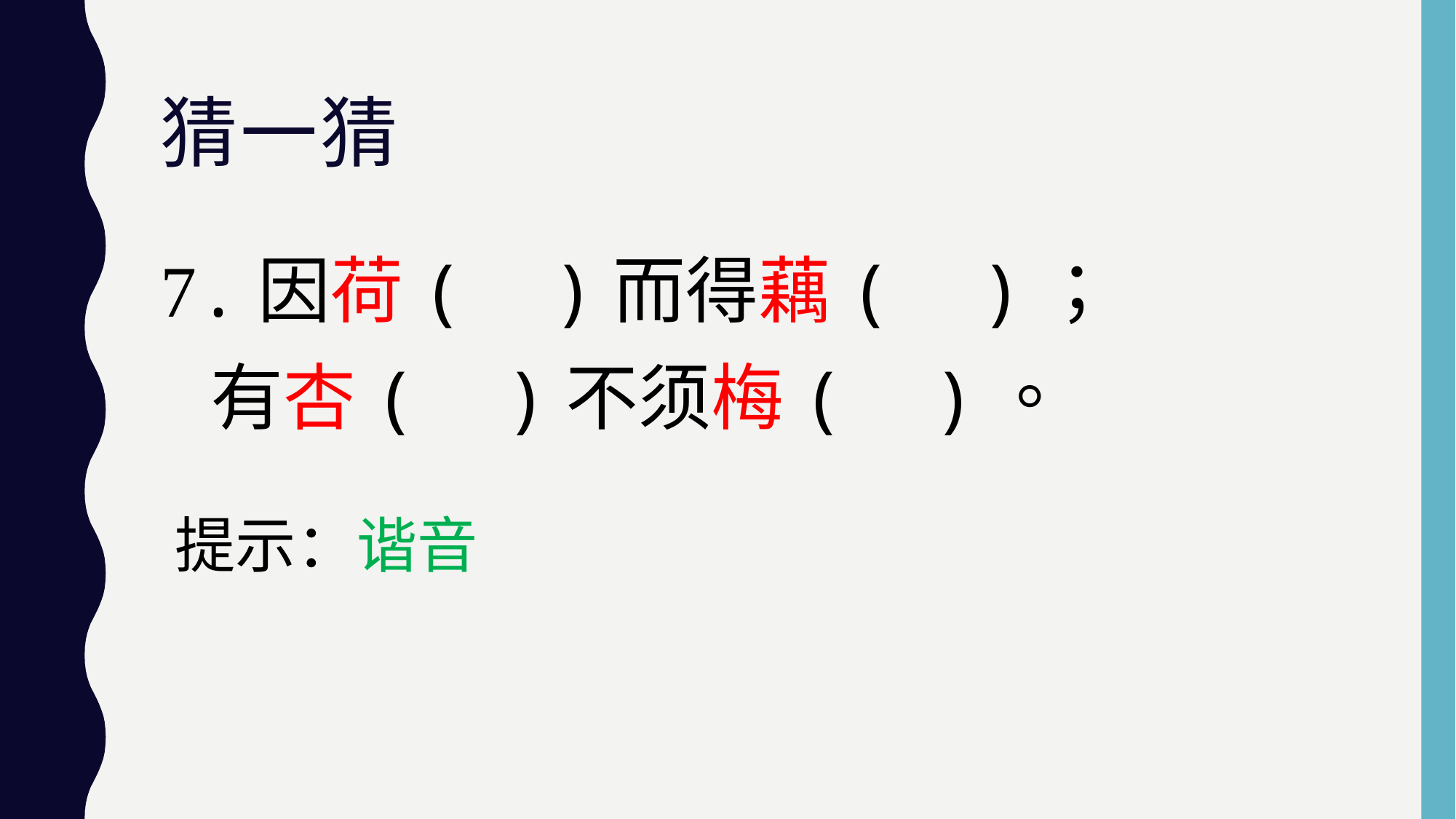

# 猜一猜
7.因荷(  )而得藕(  )；
  有杏(  )不须梅(  )。
提示：谐音